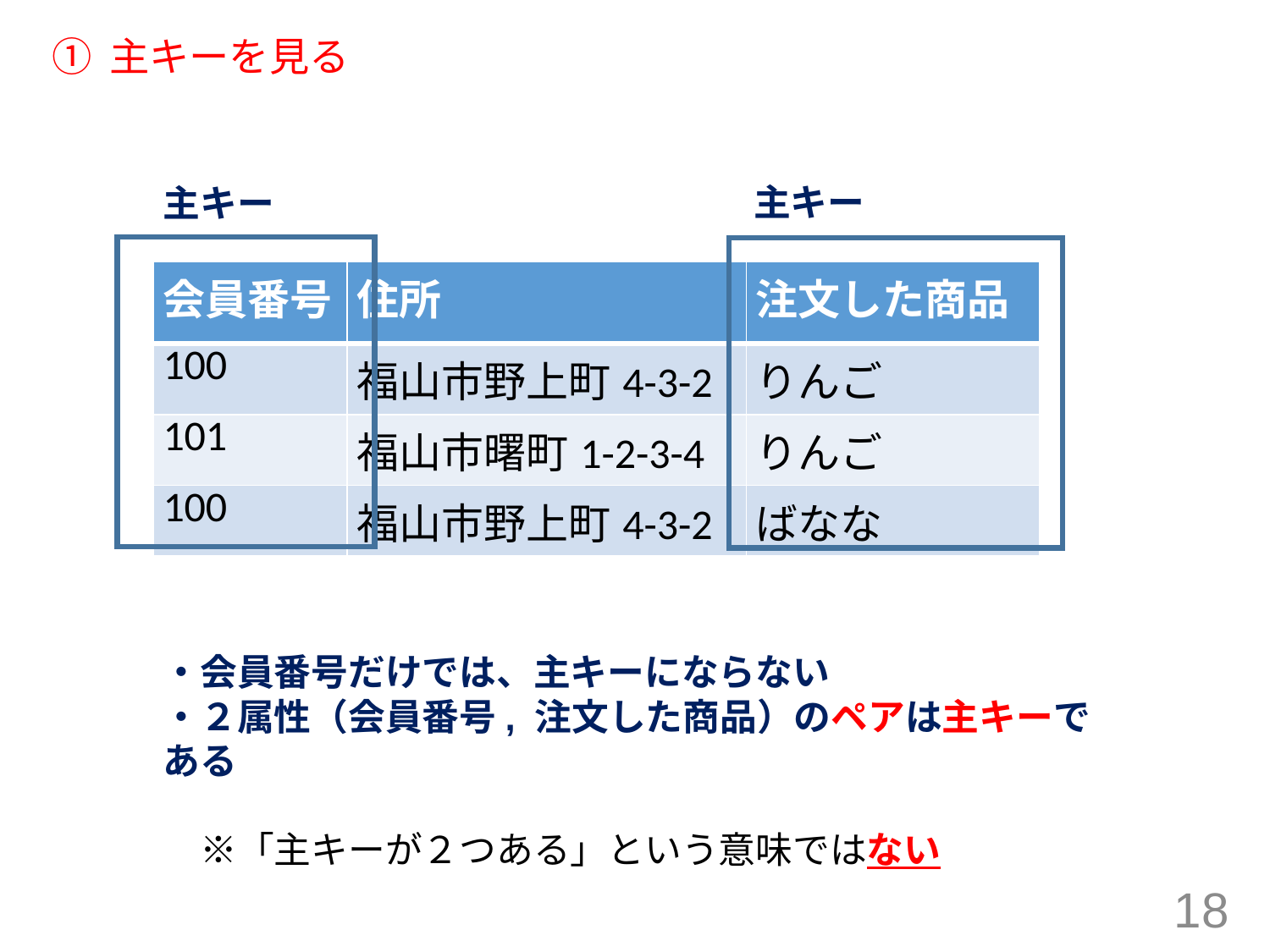

# ① 主キーを見る
主キー
主キー

| 会員番号 | 住所 | 注文した商品 |
| --- | --- | --- |
| 100 | 福山市野上町4-3-2 | りんご |
| 101 | 福山市曙町1-2-3-4 | りんご |
| 100 | 福山市野上町4-3-2 | ばなな |
・会員番号だけでは、主キーにならない
・２属性（会員番号, 注文した商品）のペアは主キーである

　※「主キーが２つある」という意味ではない

18